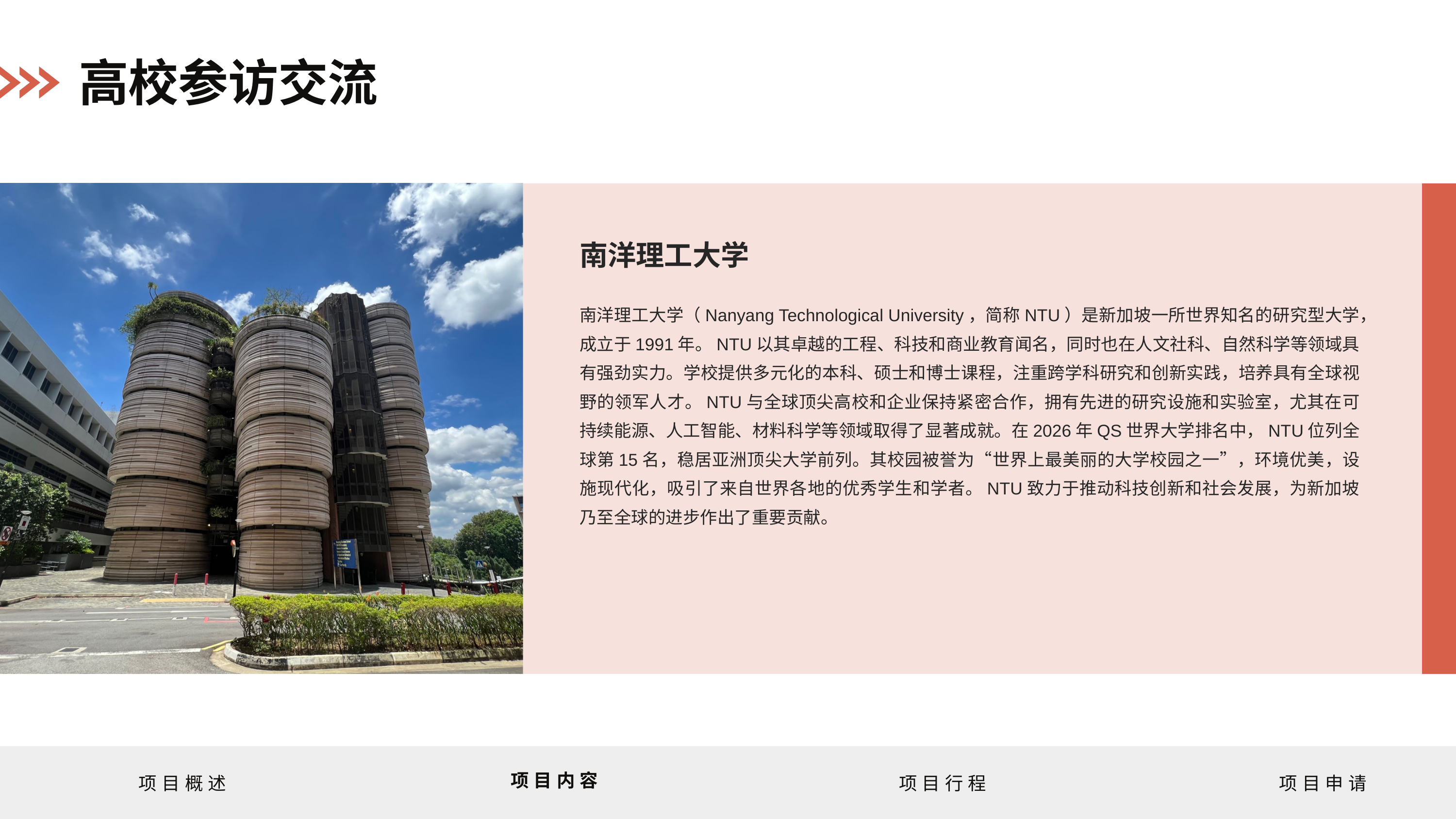

高校参访交流

南洋理工大学
南洋理工大学（Nanyang Technological University，简称NTU）是新加坡一所世界知名的研究型大学，成立于1991年。NTU以其卓越的工程、科技和商业教育闻名，同时也在人文社科、自然科学等领域具有强劲实力。学校提供多元化的本科、硕士和博士课程，注重跨学科研究和创新实践，培养具有全球视野的领军人才。NTU与全球顶尖高校和企业保持紧密合作，拥有先进的研究设施和实验室，尤其在可持续能源、人工智能、材料科学等领域取得了显著成就。在2026年QS世界大学排名中，NTU位列全球第15名，稳居亚洲顶尖大学前列。其校园被誉为“世界上最美丽的大学校园之一”，环境优美，设施现代化，吸引了来自世界各地的优秀学生和学者。NTU致力于推动科技创新和社会发展，为新加坡乃至全球的进步作出了重要贡献。

项目内容
项目概述
项目行程
项目申请